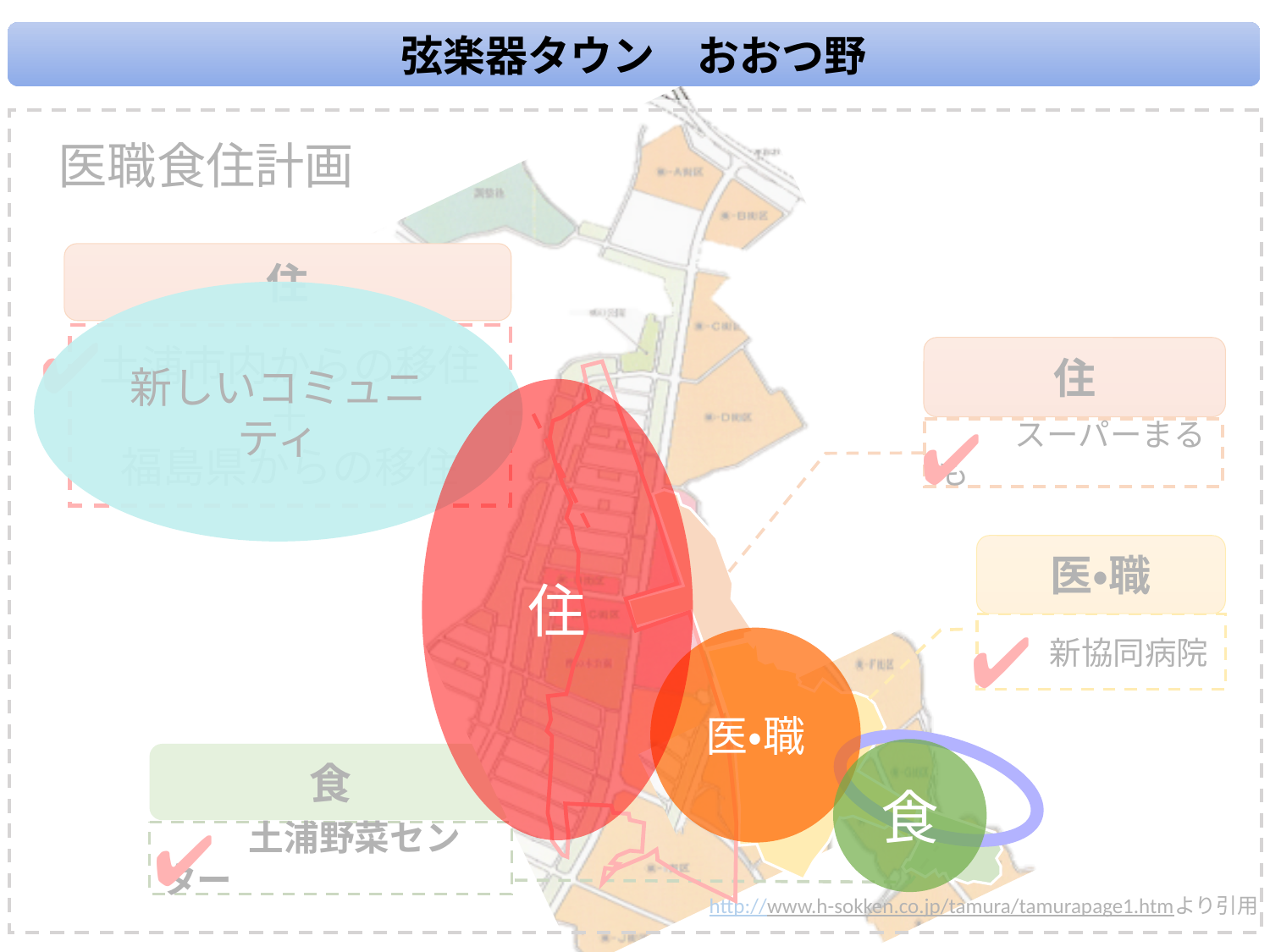

弦楽器タウン　おおつ野

住
医・職
食

医職食住計画

住
新しいコミュニティ
✔
土浦市内からの移住
＋
福島県からの移住
住

✔
　　  スーパーまるも
医・職
✔
　    新協同病院

食
✔
　　  土浦野菜センター
http://www.h-sokken.co.jp/tamura/tamurapage1.htmより引用